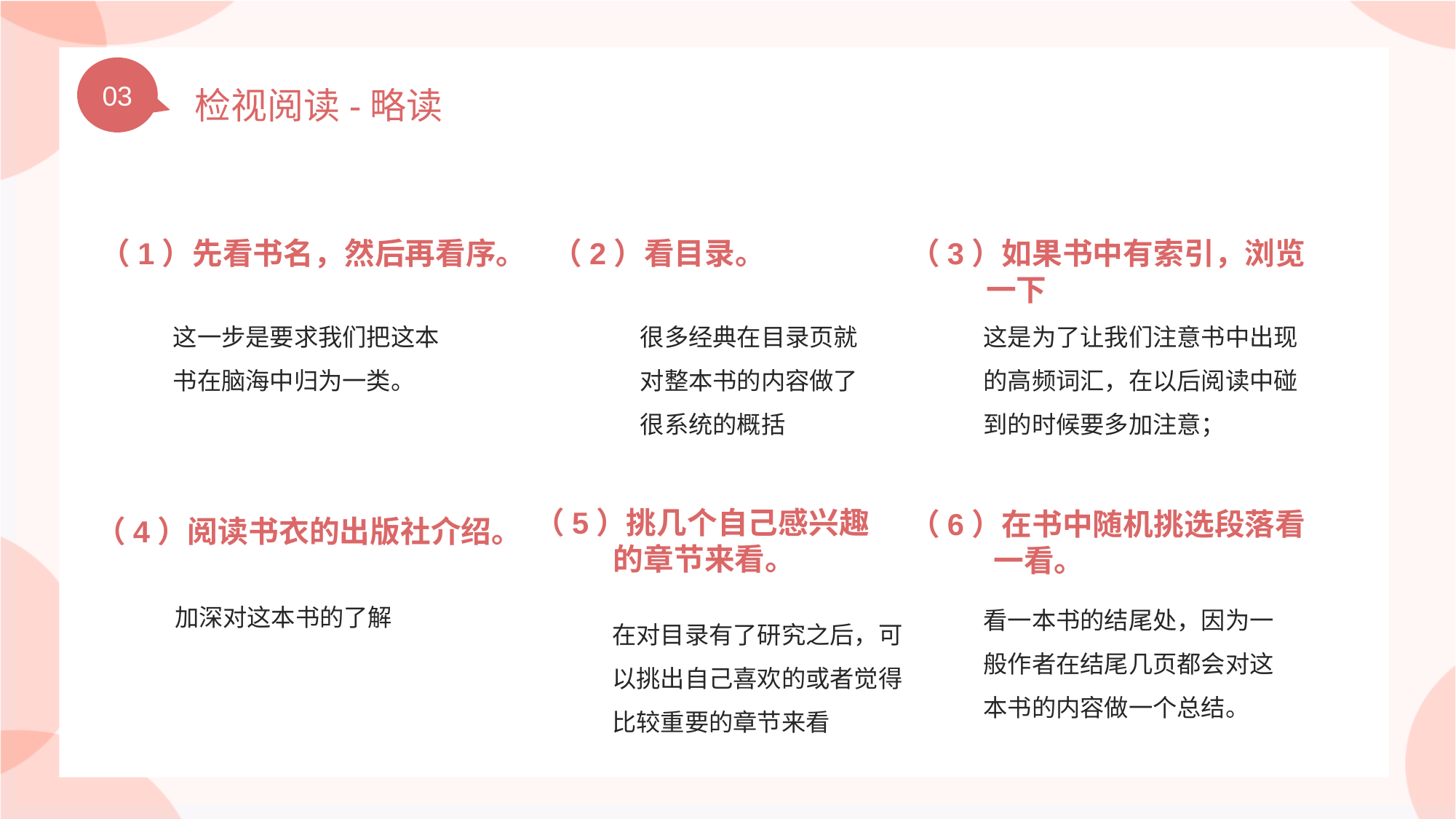

03
检视阅读-略读
（1）先看书名，然后再看序。
（2）看目录。
（3）如果书中有索引，浏览一下
这一步是要求我们把这本书在脑海中归为一类。
很多经典在目录页就对整本书的内容做了很系统的概括
这是为了让我们注意书中出现的高频词汇，在以后阅读中碰到的时候要多加注意；
（5）挑几个自己感兴趣的章节来看。
（6）在书中随机挑选段落看一看。
（4）阅读书衣的出版社介绍。
看一本书的结尾处，因为一般作者在结尾几页都会对这本书的内容做一个总结。
加深对这本书的了解
在对目录有了研究之后，可以挑出自己喜欢的或者觉得比较重要的章节来看